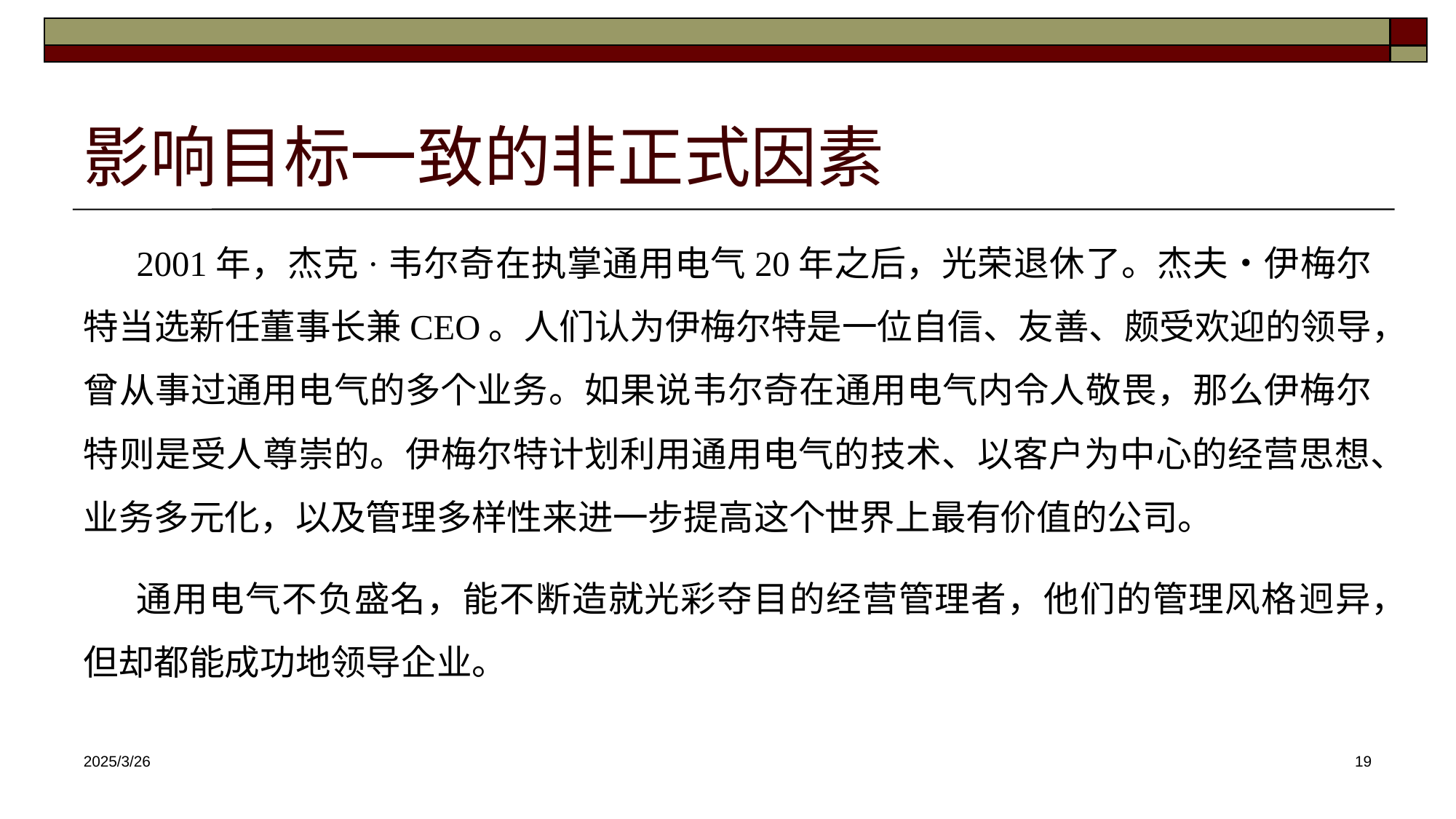

# 影响目标一致的非正式因素
2001年，杰克·韦尔奇在执掌通用电气20年之后，光荣退休了。杰夫・伊梅尔特当选新任董事长兼CEO。人们认为伊梅尔特是一位自信、友善、颇受欢迎的领导，曾从事过通用电气的多个业务。如果说韦尔奇在通用电气内令人敬畏，那么伊梅尔特则是受人尊崇的。伊梅尔特计划利用通用电气的技术、以客户为中心的经营思想、业务多元化，以及管理多样性来进一步提高这个世界上最有价值的公司。
通用电气不负盛名，能不断造就光彩夺目的经营管理者，他们的管理风格迥异，但却都能成功地领导企业。
2025/3/26
19